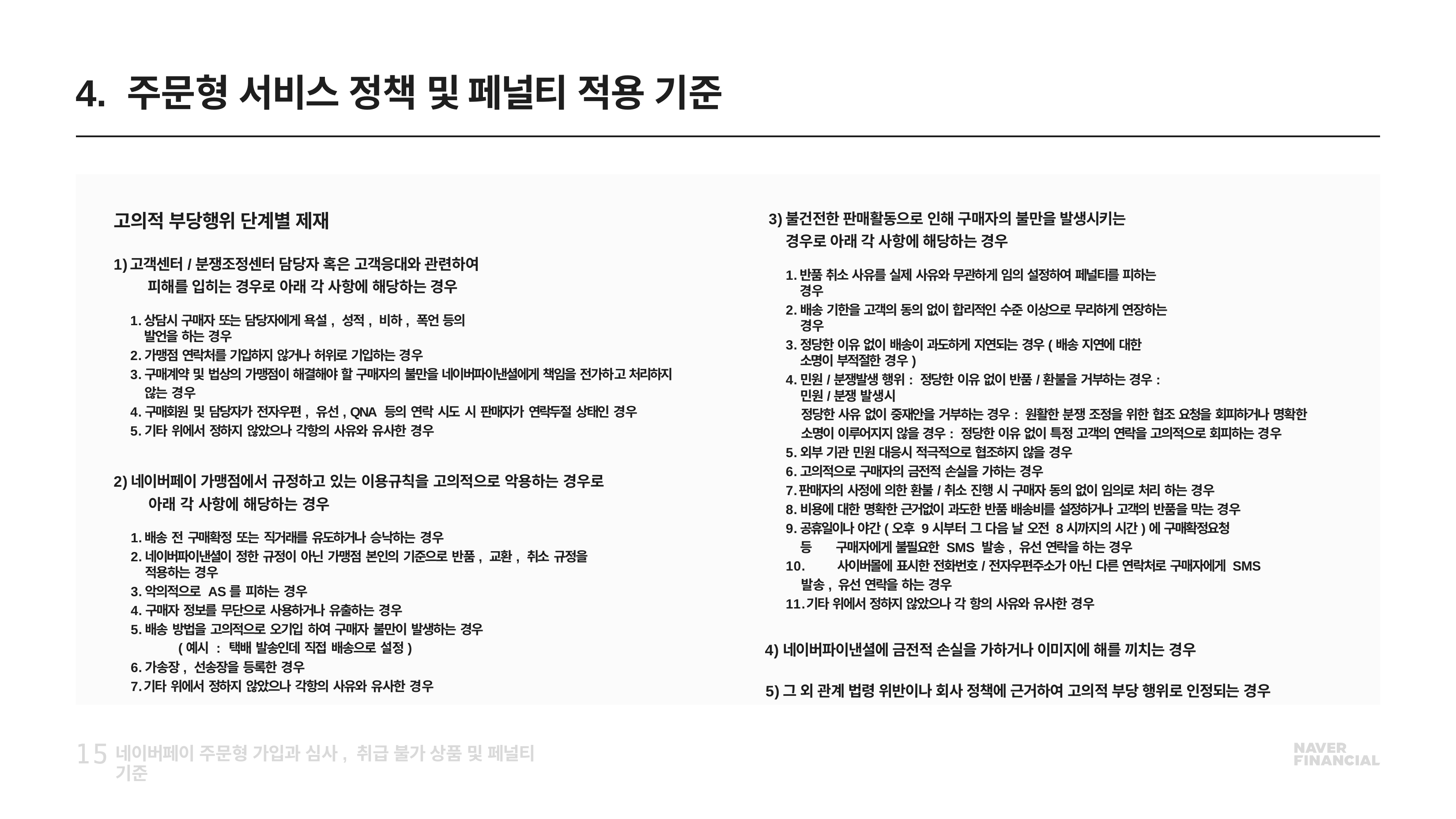

# 4. 주문형 서비스 정책 및 페널티 적용 기준
불건전한 판매활동으로 인해 구매자의 불만을 발생시키는 경우로 아래 각 사항에 해당하는 경우
반품 취소 사유를 실제 사유와 무관하게 임의 설정하여 페널티를 피하는 경우
배송 기한을 고객의 동의 없이 합리적인 수준 이상으로 무리하게 연장하는 경우
정당한 이유 없이 배송이 과도하게 지연되는 경우(배송 지연에 대한 소명이 부적절한 경우)
민원/분쟁발생 행위: 정당한 이유 없이 반품/환불을 거부하는 경우: 민원/분쟁 발생시
정당한 사유 없이 중재안을 거부하는 경우: 원활한 분쟁 조정을 위한 협조 요청을 회피하거나 명확한 소명이 이루어지지 않을 경우: 정당한 이유 없이 특정 고객의 연락을 고의적으로 회피하는 경우
외부 기관 민원 대응시 적극적으로 협조하지 않을 경우
고의적으로 구매자의 금전적 손실을 가하는 경우
판매자의 사정에 의한 환불/취소 진행 시 구매자 동의 없이 임의로 처리 하는 경우
비용에 대한 명확한 근거없이 과도한 반품 배송비를 설정하거나 고객의 반품을 막는 경우
공휴일이나 야간(오후 9시부터 그 다음 날 오전 8시까지의 시간)에 구매확정요청 등 	구매자에게 불필요한 SMS 발송, 유선 연락을 하는 경우
	사이버몰에 표시한 전화번호/전자우편주소가 아닌 다른 연락처로 구매자에게 SMS 발송, 유선 연락을 하는 경우
기타 위에서 정하지 않았으나 각 항의 사유와 유사한 경우

네이버파이낸셜에 금전적 손실을 가하거나 이미지에 해를 끼치는 경우

그 외 관계 법령 위반이나 회사 정책에 근거하여 고의적 부당 행위로 인정되는 경우
고의적 부당행위 단계별 제재
고객센터/분쟁조정센터 담당자 혹은 고객응대와 관련하여 	피해를 입히는 경우로 아래 각 사항에 해당하는 경우
상담시 구매자 또는 담당자에게 욕설, 성적, 비하, 폭언 등의 발언을 하는 경우
가맹점 연락처를 기입하지 않거나 허위로 기입하는 경우
구매계약 및 법상의 가맹점이 해결해야 할 구매자의 불만을 네이버파이낸셜에게 책임을 전가하고 처리하지 않는 경우
구매회원 및 담당자가 전자우편, 유선, QNA 등의 연락 시도 시 판매자가 연락두절 상태인 경우
기타 위에서 정하지 않았으나 각항의 사유와 유사한 경우

네이버페이 가맹점에서 규정하고 있는 이용규칙을 고의적으로 악용하는 경우로 	아래 각 사항에 해당하는 경우
배송 전 구매확정 또는 직거래를 유도하거나 승낙하는 경우
네이버파이낸셜이 정한 규정이 아닌 가맹점 본인의 기준으로 반품, 교환, 취소 규정을 적용하는 경우
악의적으로 AS를 피하는 경우
구매자 정보를 무단으로 사용하거나 유출하는 경우
배송 방법을 고의적으로 오기입 하여 구매자 불만이 발생하는 경우 	(예시 : 택배 발송인데 직접 배송으로 설정)
가송장, 선송장을 등록한 경우
기타 위에서 정하지 않았으나 각항의 사유와 유사한 경우
15
네이버페이 주문형 가입과 심사, 취급 불가 상품 및 페널티 기준